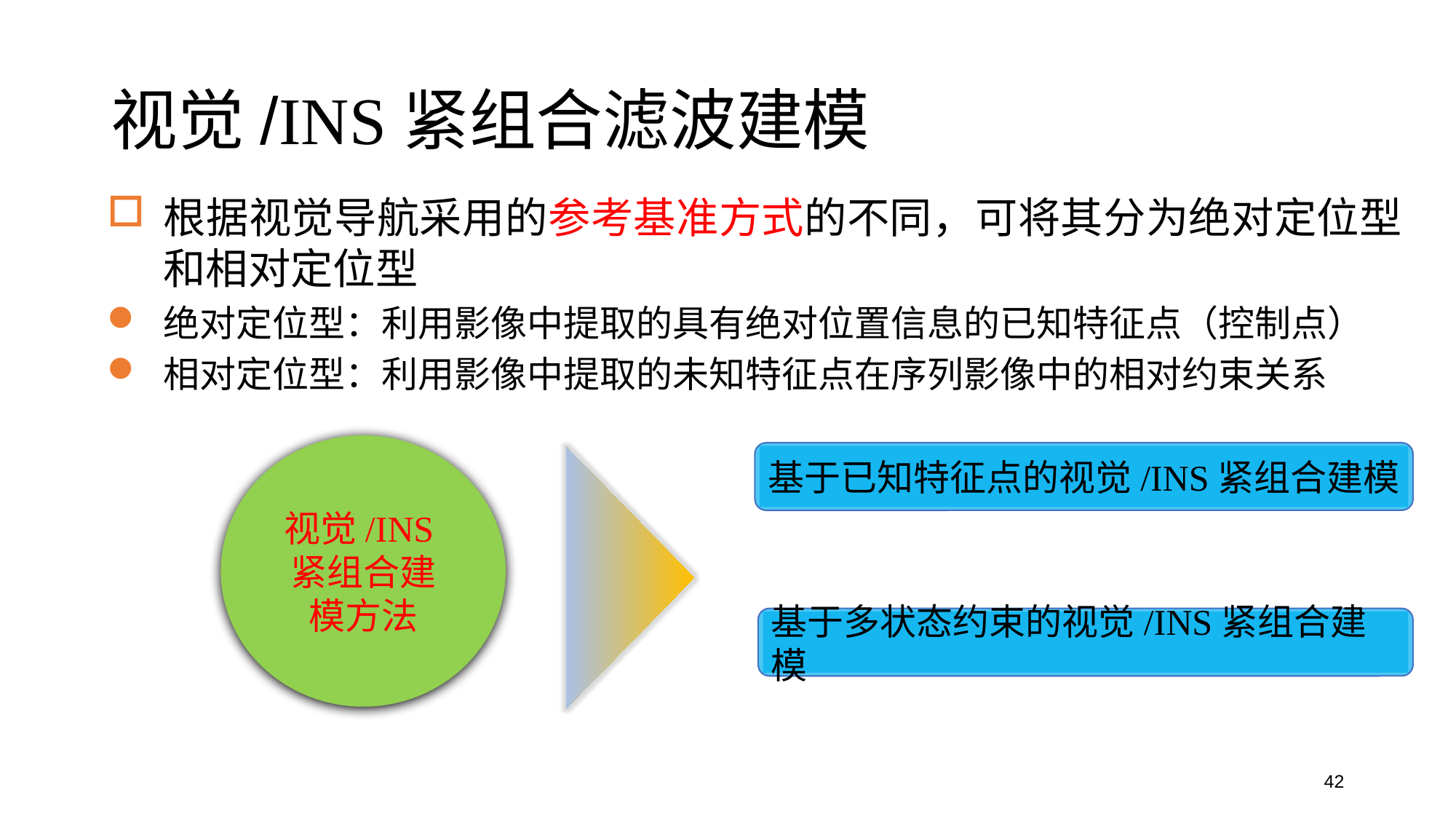

# 视觉/INS紧组合滤波建模
根据视觉导航采用的参考基准方式的不同，可将其分为绝对定位型和相对定位型
绝对定位型：利用影像中提取的具有绝对位置信息的已知特征点（控制点）
相对定位型：利用影像中提取的未知特征点在序列影像中的相对约束关系

视觉/INS紧组合建模方法

基于已知特征点的视觉/INS紧组合建模

基于多状态约束的视觉/INS紧组合建模
42